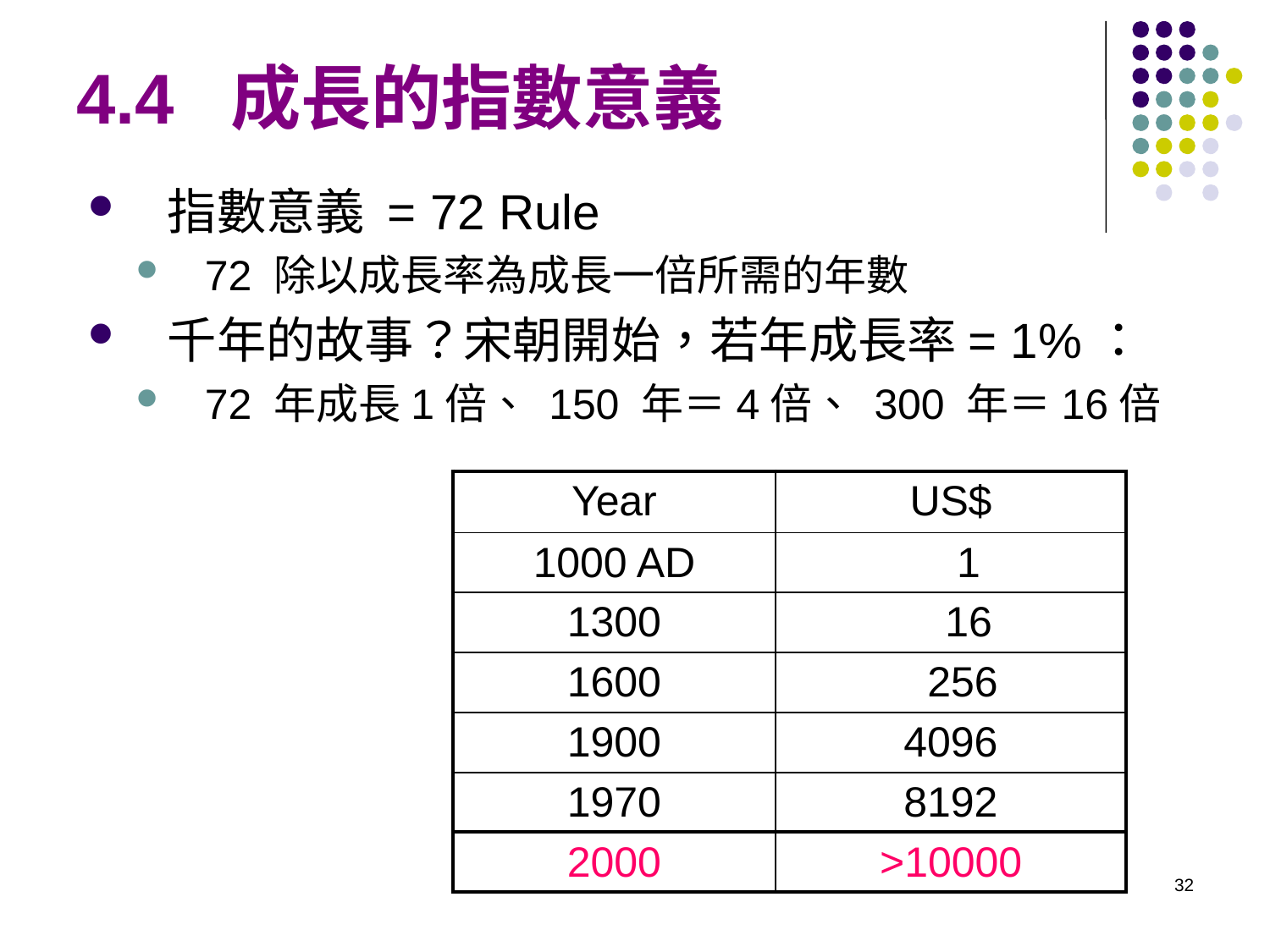

# 4.4  成長的指數意義
指數意義 = 72 Rule
72 除以成長率為成長一倍所需的年數
千年的故事？宋朝開始，若年成長率= 1%：
72 年成長1倍、 150 年＝4倍、 300 年＝16倍
| Year | US$ |
| --- | --- |
| 1000 AD | 1 |
| 1300 | 16 |
| 1600 | 256 |
| 1900 | 4096 |
| 1970 | 8192 |
| 2000 | >10000 |
32